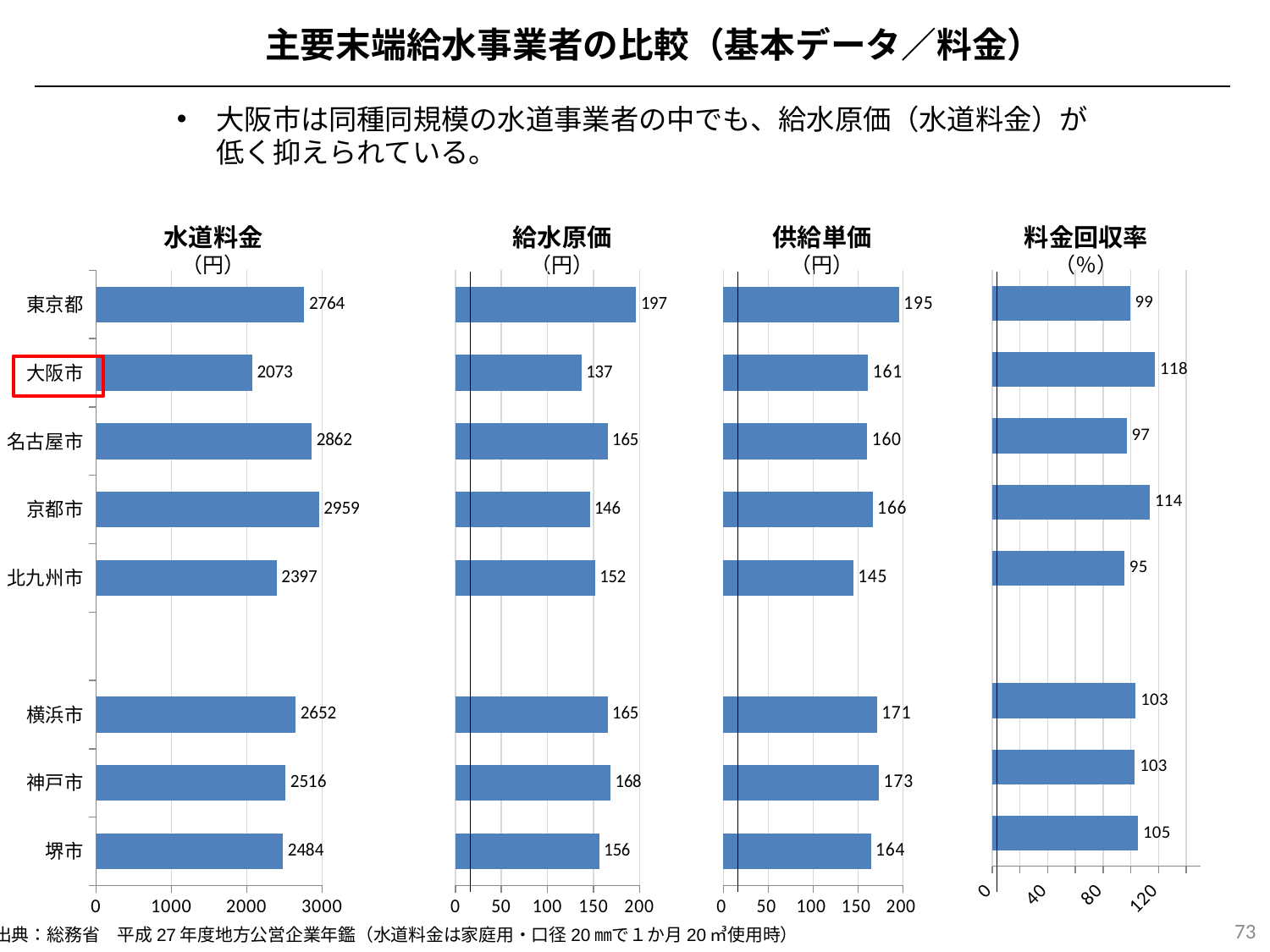

主要末端給水事業者の比較（基本データ／料金）
大阪市は同種同規模の水道事業者の中でも、給水原価（水道料金）が低く抑えられている。
水道料金
（円）
給水原価
（円）
供給単価
（円）
料金回収率
（％）

### Chart

| Category | 水道料金 |
|---|---|
| 堺市 | 2484.0 |
| 神戸市 | 2516.0 |
| 横浜市 | 2652.0 |
|  | None |
| 北九州市 | 2397.0 |
| 京都市 | 2959.0 |
| 名古屋市 | 2862.0 |
| 大阪市 | 2073.0 |
| 東京都 | 2764.0 |

### Chart

| Category | 給水原価 |
|---|---|
| 堺市 | 156.2 |
| 神戸市 | 168.44 |
| 横浜市 | 165.21 |
|  | None |
| 北九州市 | 151.66 |
| 京都市 | 145.97 |
| 名古屋市 | 165.22 |
| 大阪市 | 137.18 |
| 東京都 | 196.5 |

### Chart

| Category | 供給単価 |
|---|---|
| 堺市 | 164.21 |
| 神戸市 | 173.23 |
| 横浜市 | 170.95 |
|  | None |
| 北九州市 | 144.67 |
| 京都市 | 166.16 |
| 名古屋市 | 160.29 |
| 大阪市 | 161.19 |
| 東京都 | 195.45 |

### Chart

| Category | 管延長 |
|---|---|
| 堺市 | 105.12804097311141 |
| 神戸市 | 102.84374257895985 |
| 横浜市 | 103.47436595847708 |
|  | None |
| 北九州市 | 95.39 |
| 京都市 | 113.83160923477426 |
| 名古屋市 | 97.01609974579348 |
| 大阪市 | 117.50255139233123 |
| 東京都 | 99.46564885496183 |
73
出典：総務省　平成27年度地方公営企業年鑑（水道料金は家庭用・口径20㎜で１か月20㎥使用時）